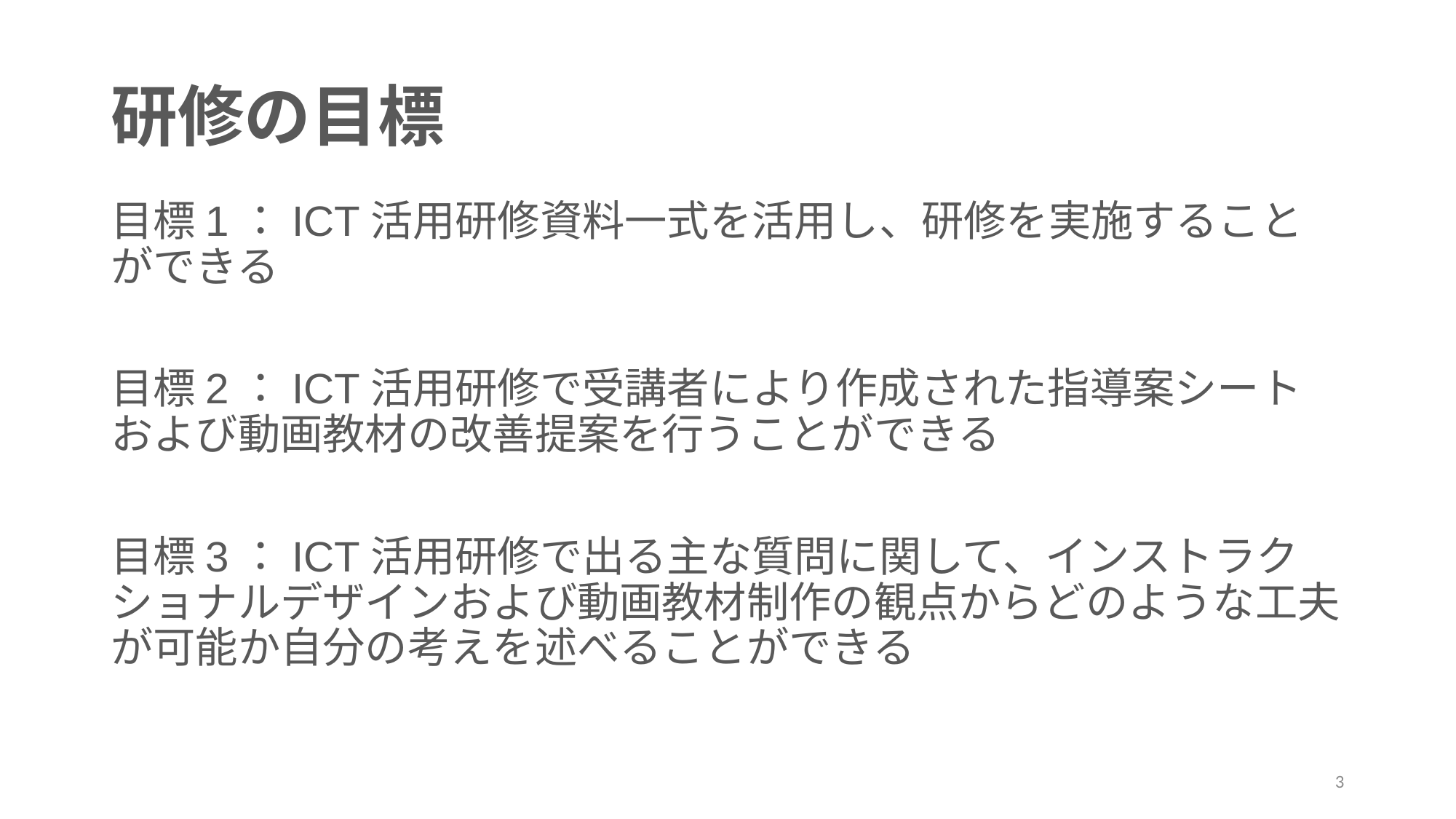

# 研修の目標
目標1：ICT活用研修資料一式を活用し、研修を実施することができる

目標2：ICT活用研修で受講者により作成された指導案シートおよび動画教材の改善提案を行うことができる

目標3：ICT活用研修で出る主な質問に関して、インストラクショナルデザインおよび動画教材制作の観点からどのような工夫が可能か自分の考えを述べることができる
3